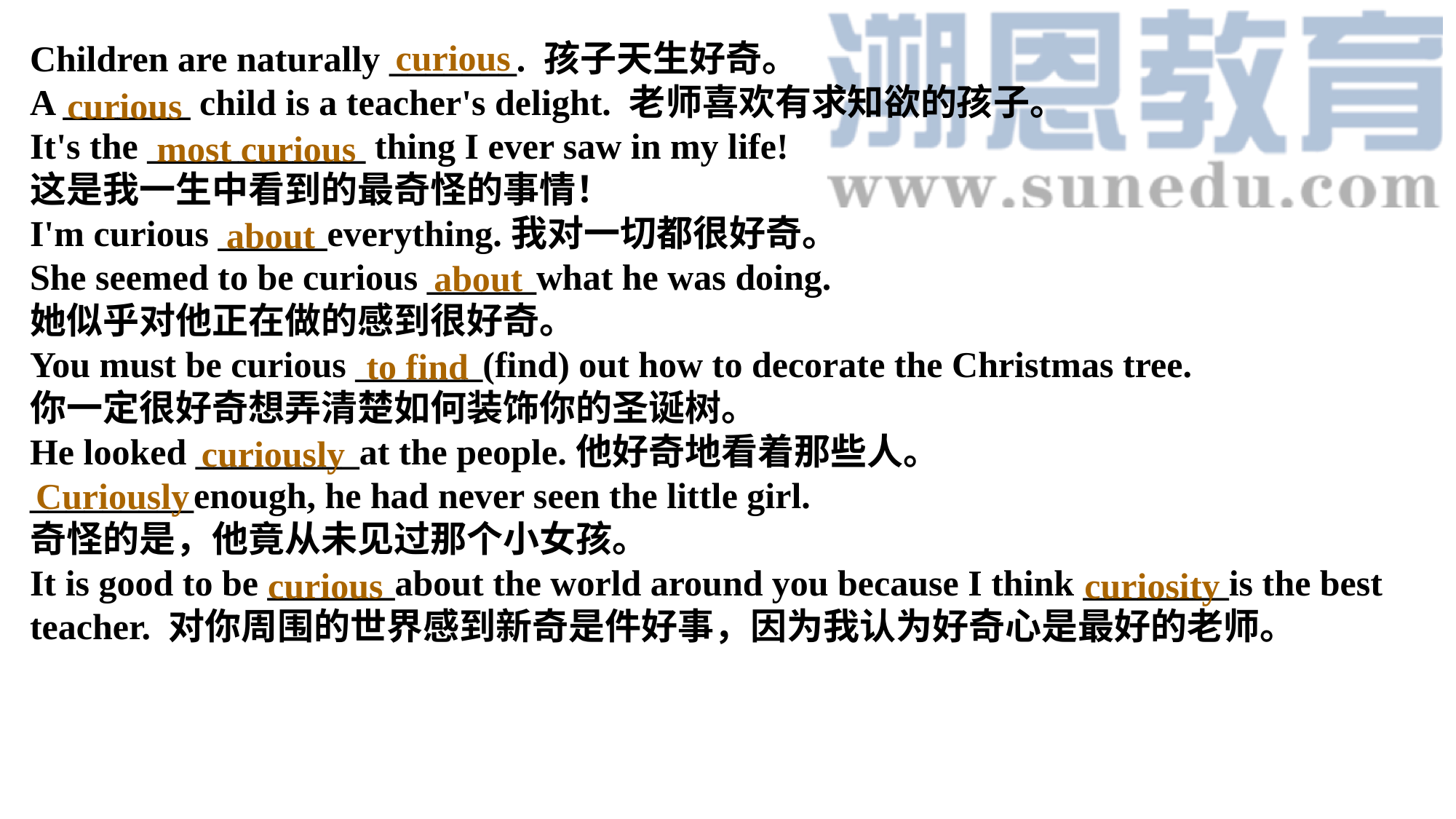

Children are naturally _______. 孩子天生好奇。
A _______ child is a teacher's delight. 老师喜欢有求知欲的孩子。It's the ____________ thing I ever saw in my life!
这是我一生中看到的最奇怪的事情！I'm curious ______everything.我对一切都很好奇。She seemed to be curious ______what he was doing.
她似乎对他正在做的感到很好奇。You must be curious _______(find) out how to decorate the Christmas tree.
你一定很好奇想弄清楚如何装饰你的圣诞树。He looked _________at the people.他好奇地看着那些人。_________enough, he had never seen the little girl.
奇怪的是，他竟从未见过那个小女孩。It is good to be _______about the world around you because I think ________is the best teacher. 对你周围的世界感到新奇是件好事，因为我认为好奇心是最好的老师。
curious
curious
most curious
about
about
to find
curiously
Curiously
curious
curiosity